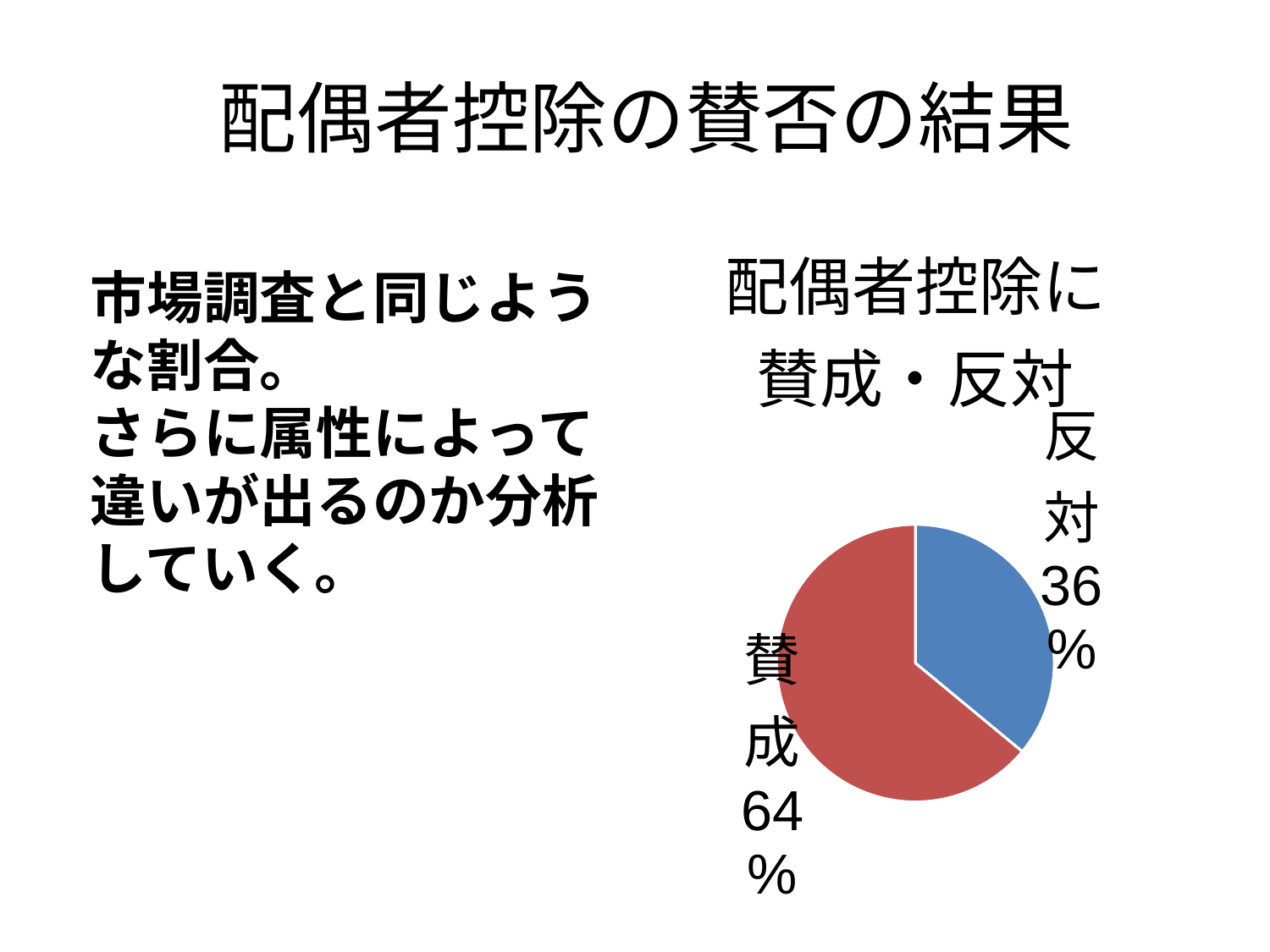

# 配偶者控除の賛否の結果

### Chart: 配偶者控除に賛成・反対

| Category |  |
|---|---|
| 配偶者控除に反対 | 36.0 |
| 配偶者控除に賛成 | 64.0 |
市場調査と同じような割合。
さらに属性によって違いが出るのか分析していく。

### Chart

| Category |
|---|